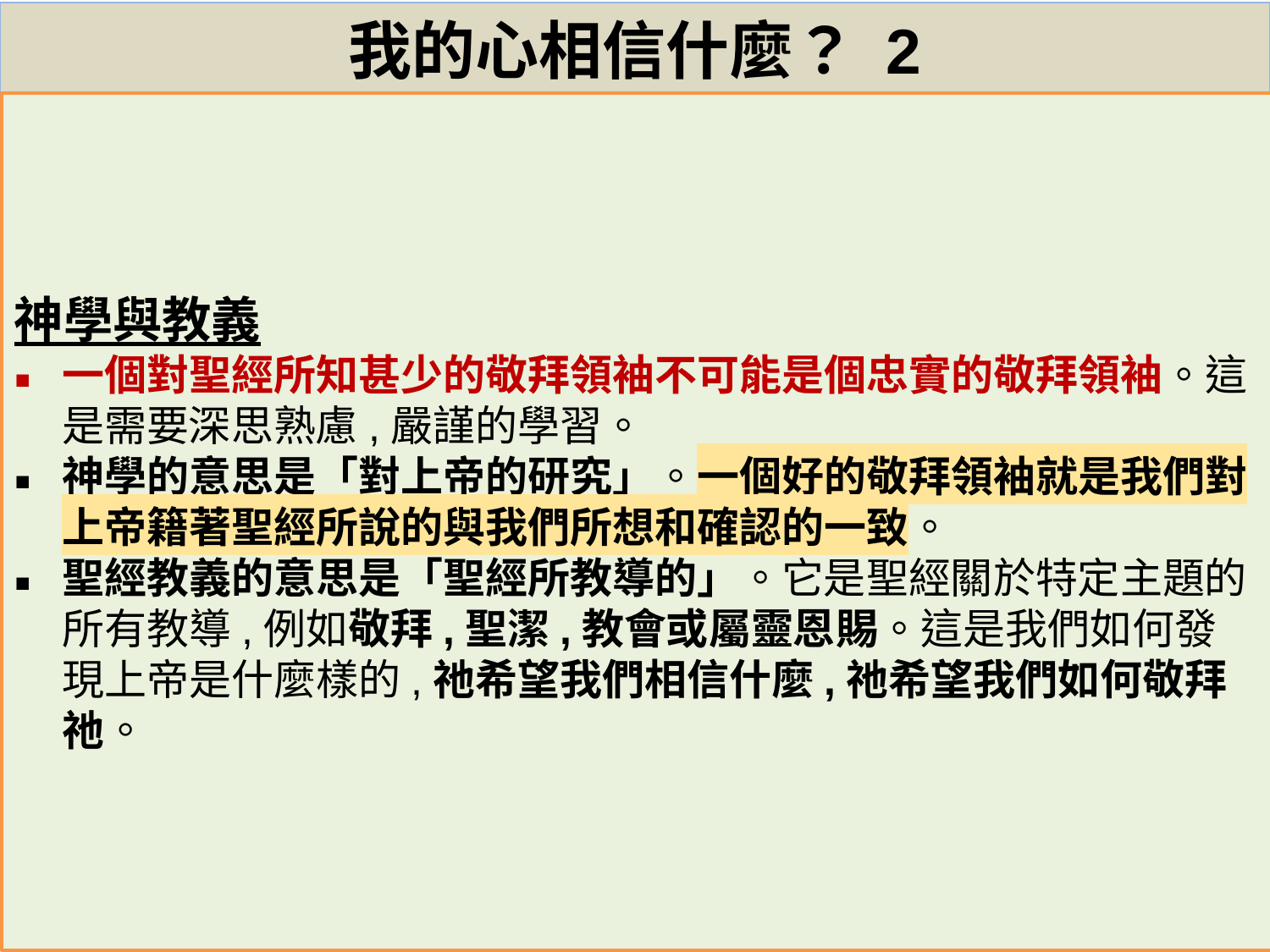

# 我的心相信什麼？ 2
神學與教義
一個對聖經所知甚少的敬拜領袖不可能是個忠實的敬拜領袖。這是需要深思熟慮,嚴謹的學習。
神學的意思是「對上帝的研究」。一個好的敬拜領袖就是我們對上帝籍著聖經所說的與我們所想和確認的一致。
聖經教義的意思是「聖經所教導的」。它是聖經關於特定主題的所有教導,例如敬拜,聖潔,教會或屬靈恩賜。這是我們如何發現上帝是什麼樣的,祂希望我們相信什麼,祂希望我們如何敬拜祂。